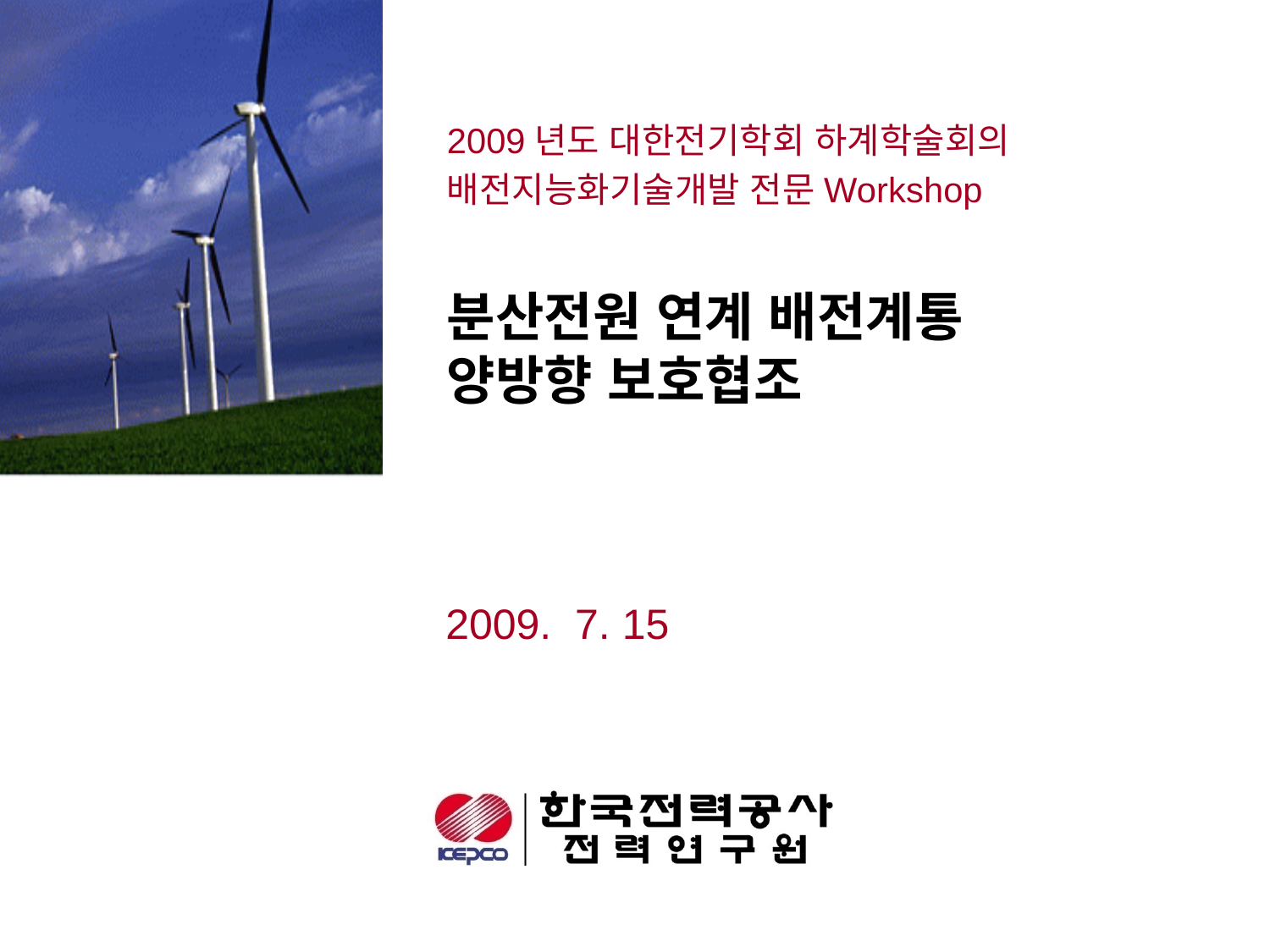

2009년도 대한전기학회 하계학술회의
배전지능화기술개발 전문Workshop
분산전원 연계 배전계통
양방향 보호협조
2009.  7. 15